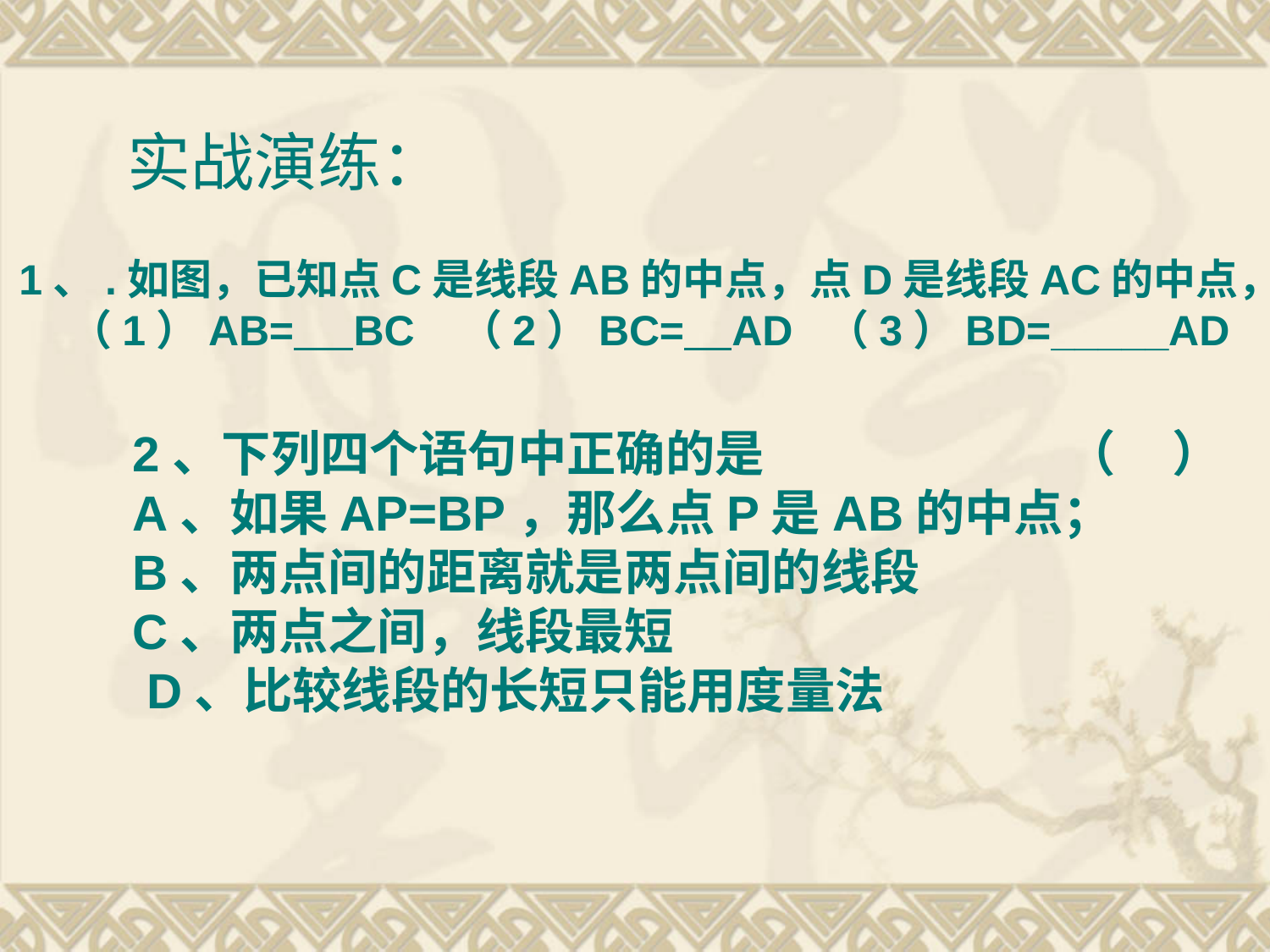

实战演练：
1、.如图，已知点C是线段AB的中点，点D是线段AC的中点，
（1）AB=     BC   （2）BC=    AD  （3）BD=_____AD
2、下列四个语句中正确的是                           （     ）
A、如果AP=BP，那么点P是AB的中点；
B、两点间的距离就是两点间的线段
C、两点之间，线段最短
 D、比较线段的长短只能用度量法